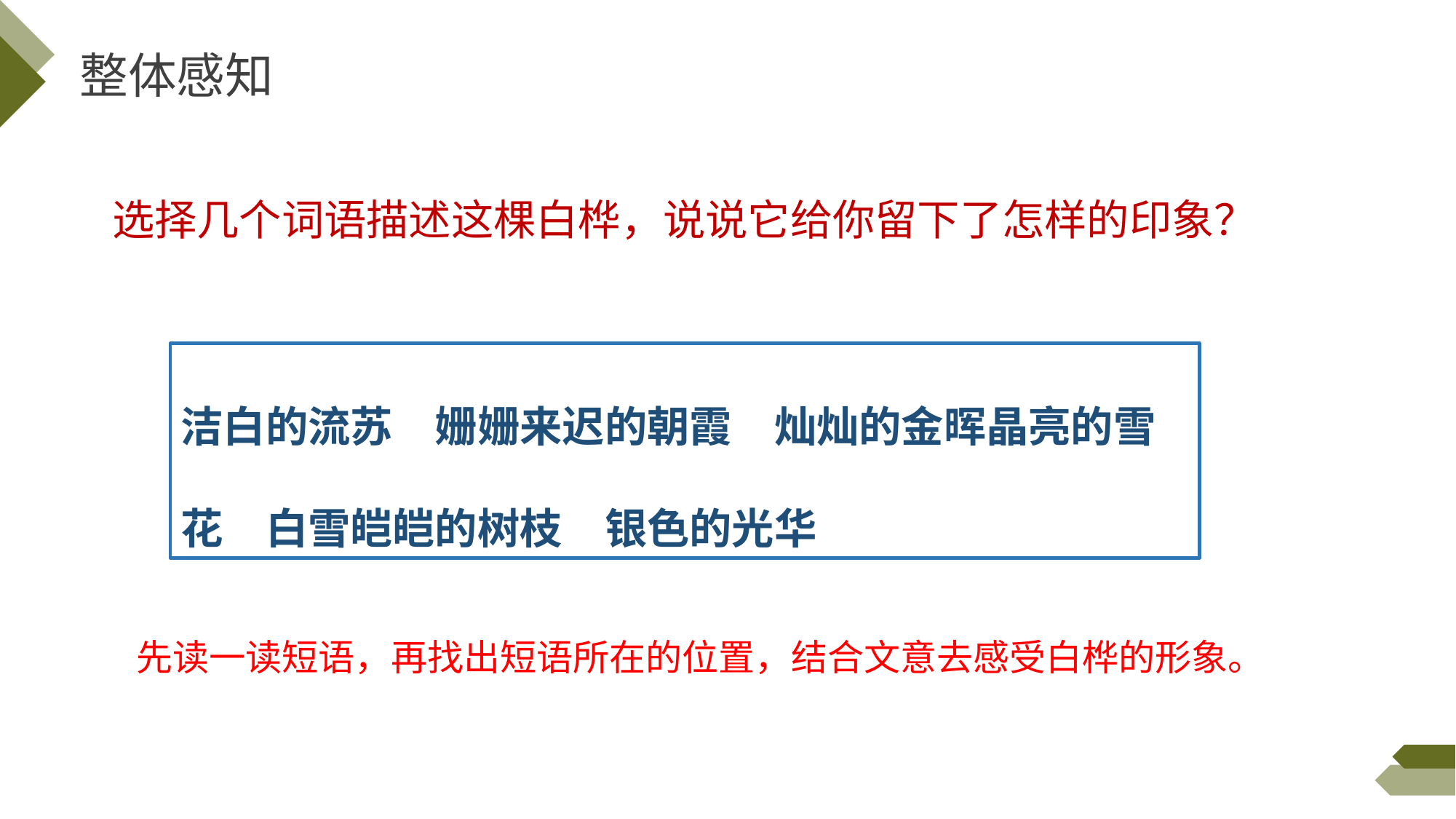

整体感知
选择几个词语描述这棵白桦，说说它给你留下了怎样的印象？

洁白的流苏　姗姗来迟的朝霞　灿灿的金晖晶亮的雪花　白雪皑皑的树枝　银色的光华
先读一读短语，再找出短语所在的位置，结合文意去感受白桦的形象。